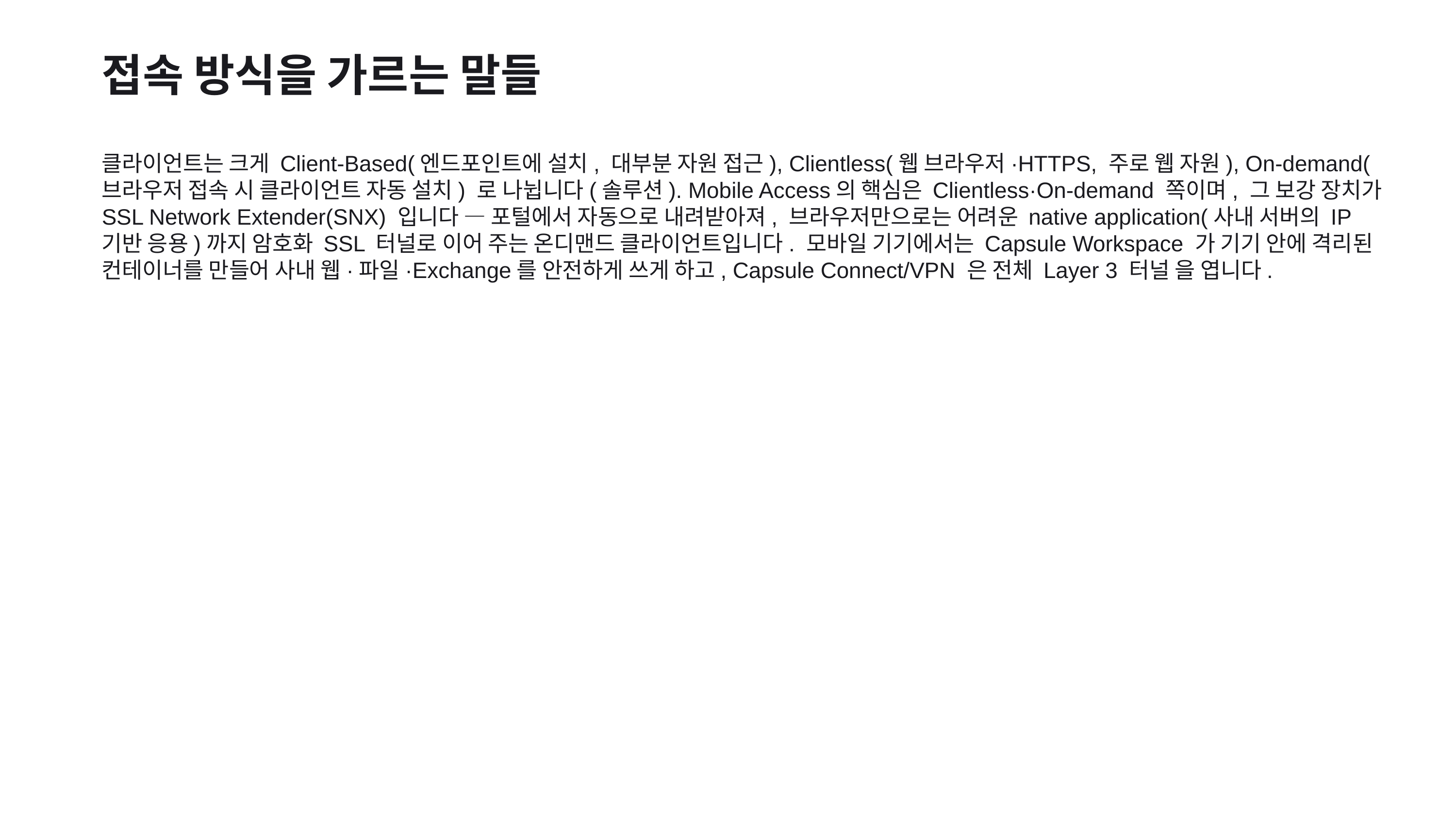

접속 방식을 가르는 말들
클라이언트는 크게 Client-Based(엔드포인트에 설치, 대부분 자원 접근), Clientless(웹 브라우저·HTTPS, 주로 웹 자원), On-demand(브라우저 접속 시 클라이언트 자동 설치) 로 나뉩니다(솔루션). Mobile Access의 핵심은 Clientless·On-demand 쪽이며, 그 보강 장치가 SSL Network Extender(SNX) 입니다 — 포털에서 자동으로 내려받아져, 브라우저만으로는 어려운 native application(사내 서버의 IP 기반 응용)까지 암호화 SSL 터널로 이어 주는 온디맨드 클라이언트입니다. 모바일 기기에서는 Capsule Workspace 가 기기 안에 격리된 컨테이너를 만들어 사내 웹·파일·Exchange를 안전하게 쓰게 하고, Capsule Connect/VPN 은 전체 Layer 3 터널 을 엽니다.